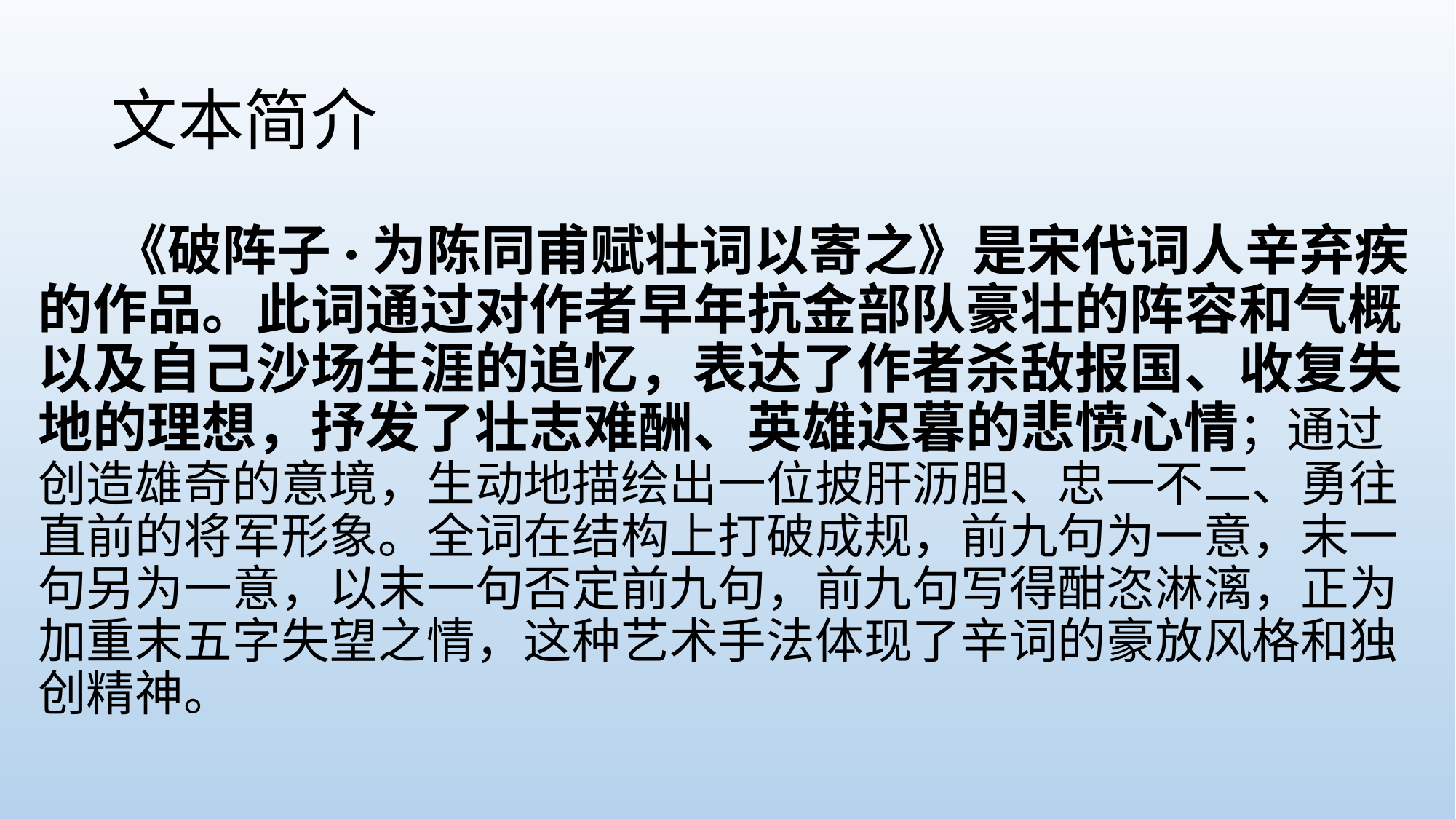

# 文本简介
     《破阵子·为陈同甫赋壮词以寄之》是宋代词人辛弃疾的作品。此词通过对作者早年抗金部队豪壮的阵容和气概以及自己沙场生涯的追忆，表达了作者杀敌报国、收复失地的理想，抒发了壮志难酬、英雄迟暮的悲愤心情；通过创造雄奇的意境，生动地描绘出一位披肝沥胆、忠一不二、勇往直前的将军形象。全词在结构上打破成规，前九句为一意，末一句另为一意，以末一句否定前九句，前九句写得酣恣淋漓，正为加重末五字失望之情，这种艺术手法体现了辛词的豪放风格和独创精神。